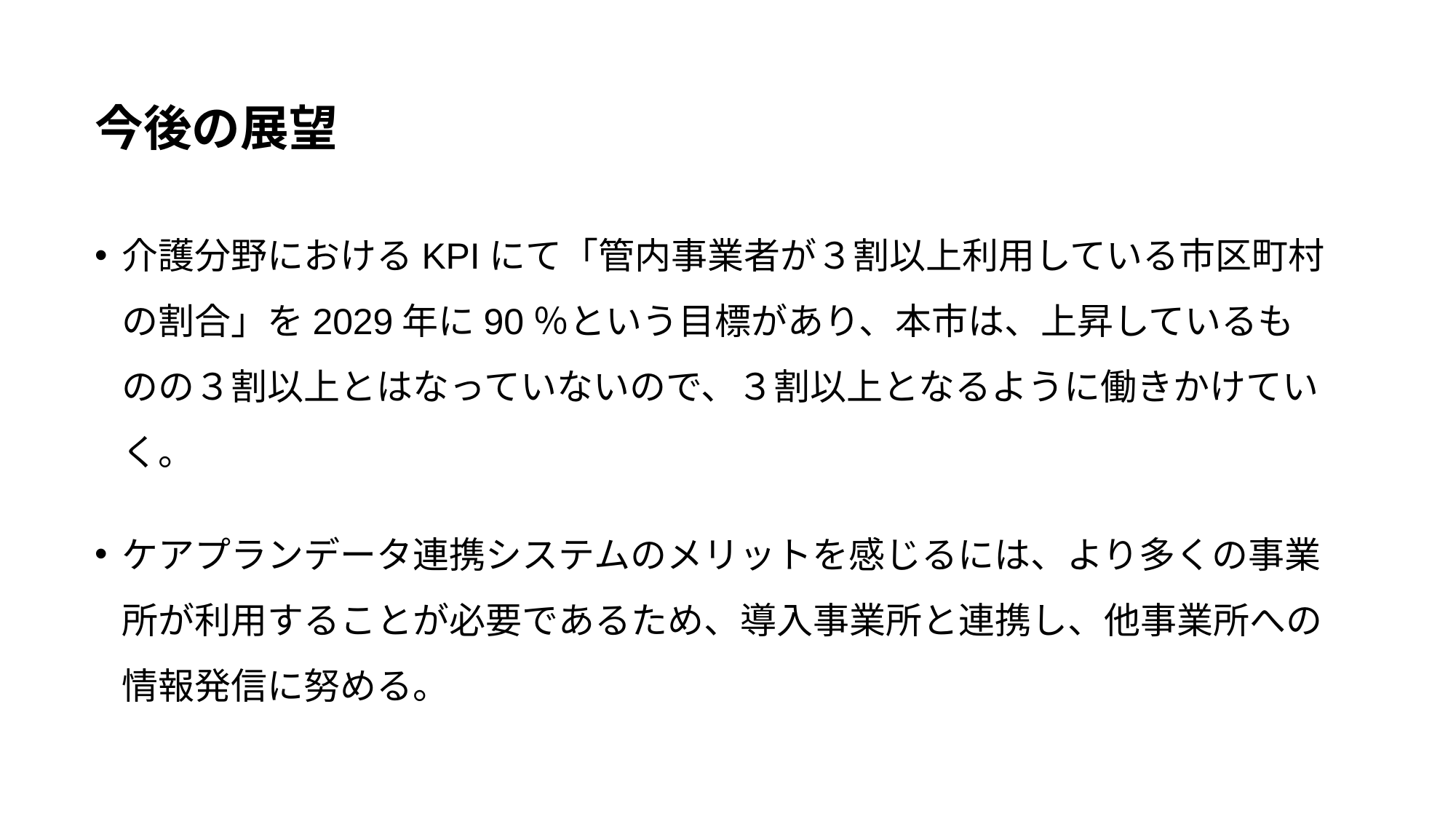

今後の展望
介護分野におけるKPIにて「管内事業者が３割以上利用している市区町村の割合」を2029年に90％という目標があり、本市は、上昇しているものの３割以上とはなっていないので、３割以上となるように働きかけていく。
ケアプランデータ連携システムのメリットを感じるには、より多くの事業所が利用することが必要であるため、導入事業所と連携し、他事業所への情報発信に努める。